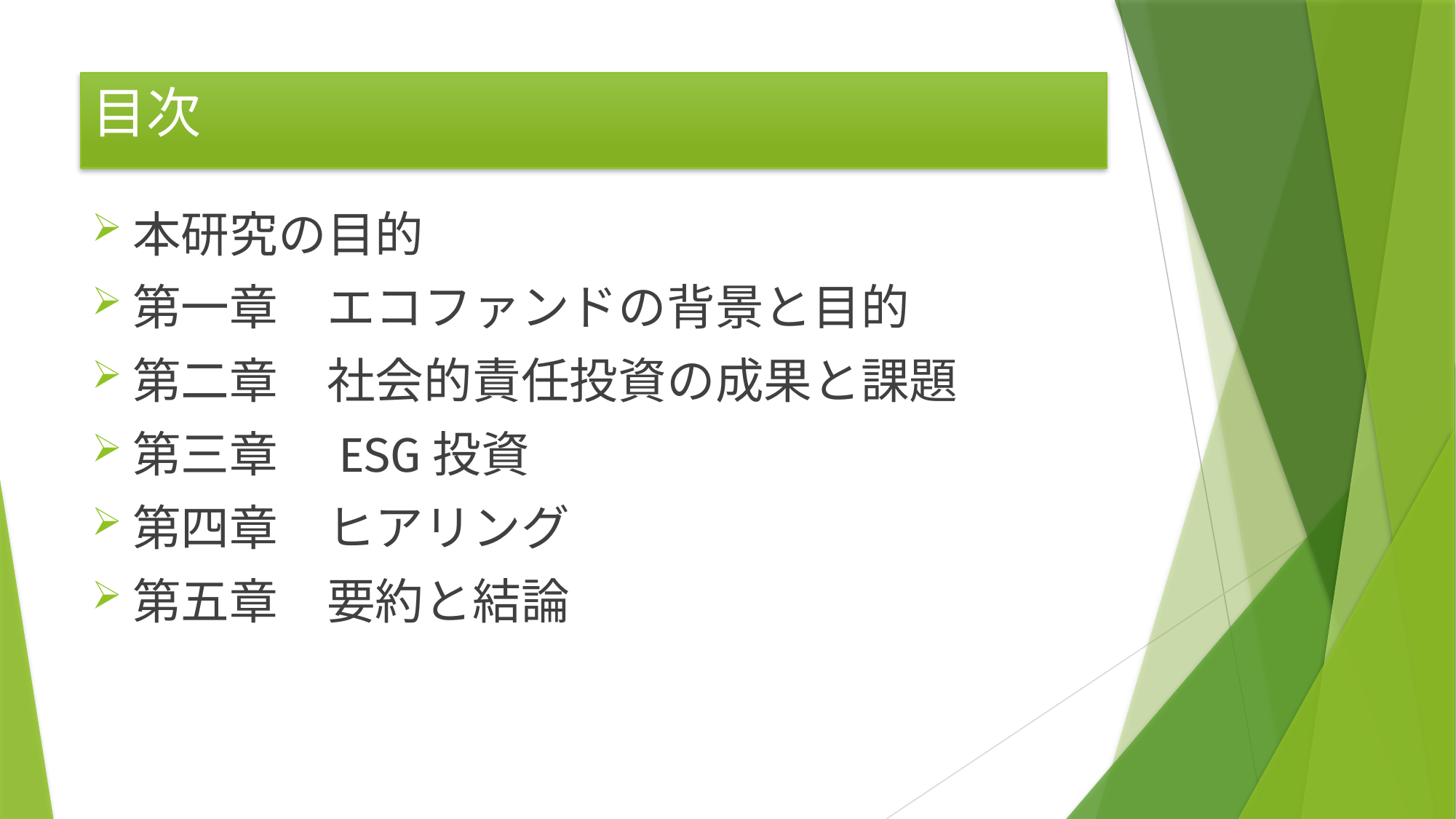

# 目次
本研究の目的
第一章　エコファンドの背景と目的
第二章　社会的責任投資の成果と課題
第三章　ESG投資
第四章　ヒアリング
第五章　要約と結論